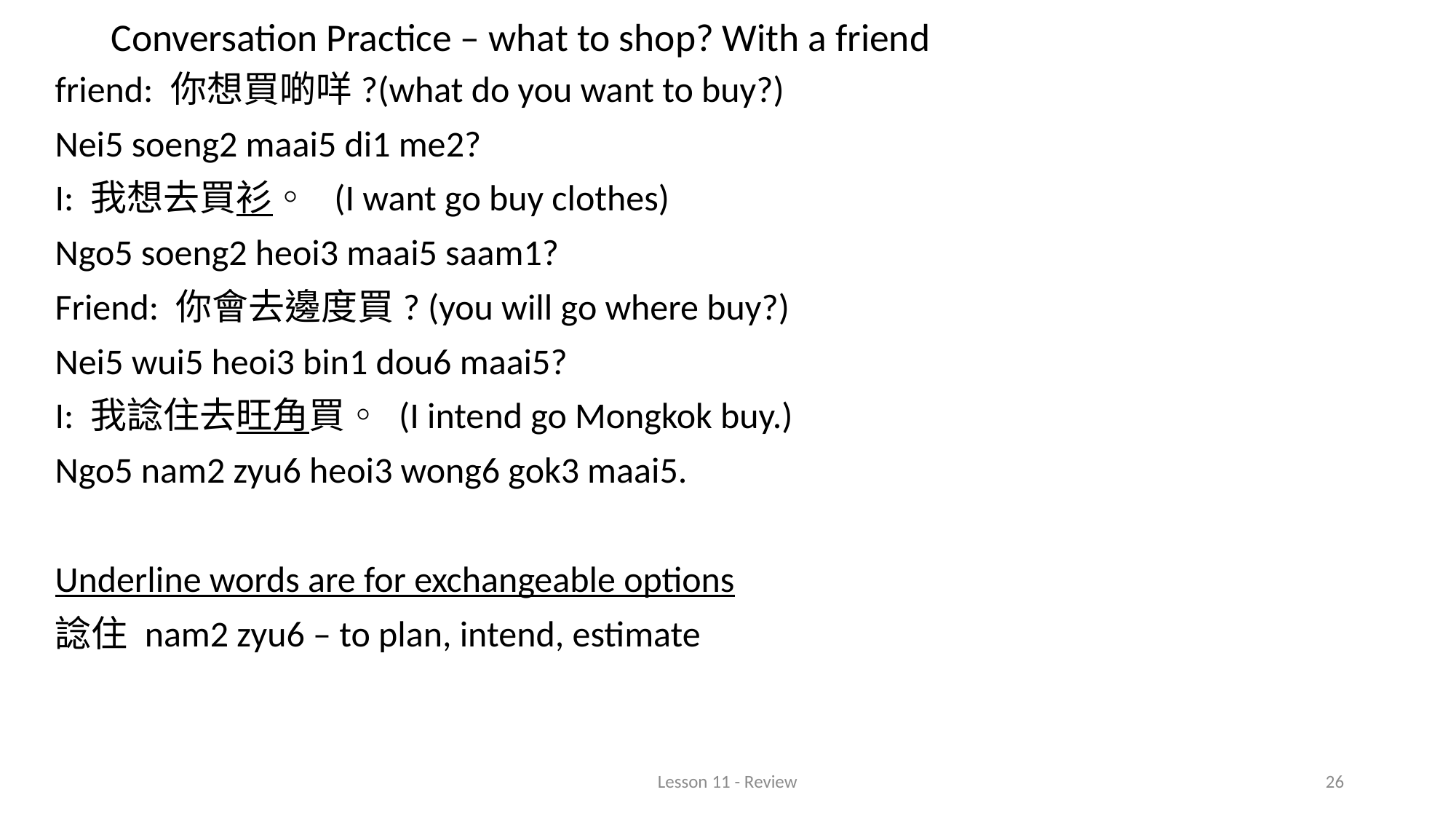

# Conversation Practice – what to shop? With a friend
friend: 你想買啲咩?(what do you want to buy?)
Nei5 soeng2 maai5 di1 me2?
I: 我想去買衫◦  (I want go buy clothes)
Ngo5 soeng2 heoi3 maai5 saam1?
Friend: 你會去邊度買? (you will go where buy?)
Nei5 wui5 heoi3 bin1 dou6 maai5?
I: 我諗住去旺角買◦ (I intend go Mongkok buy.)
Ngo5 nam2 zyu6 heoi3 wong6 gok3 maai5.

Underline words are for exchangeable options
諗住 nam2 zyu6 – to plan, intend, estimate
Lesson 11 - Review
26